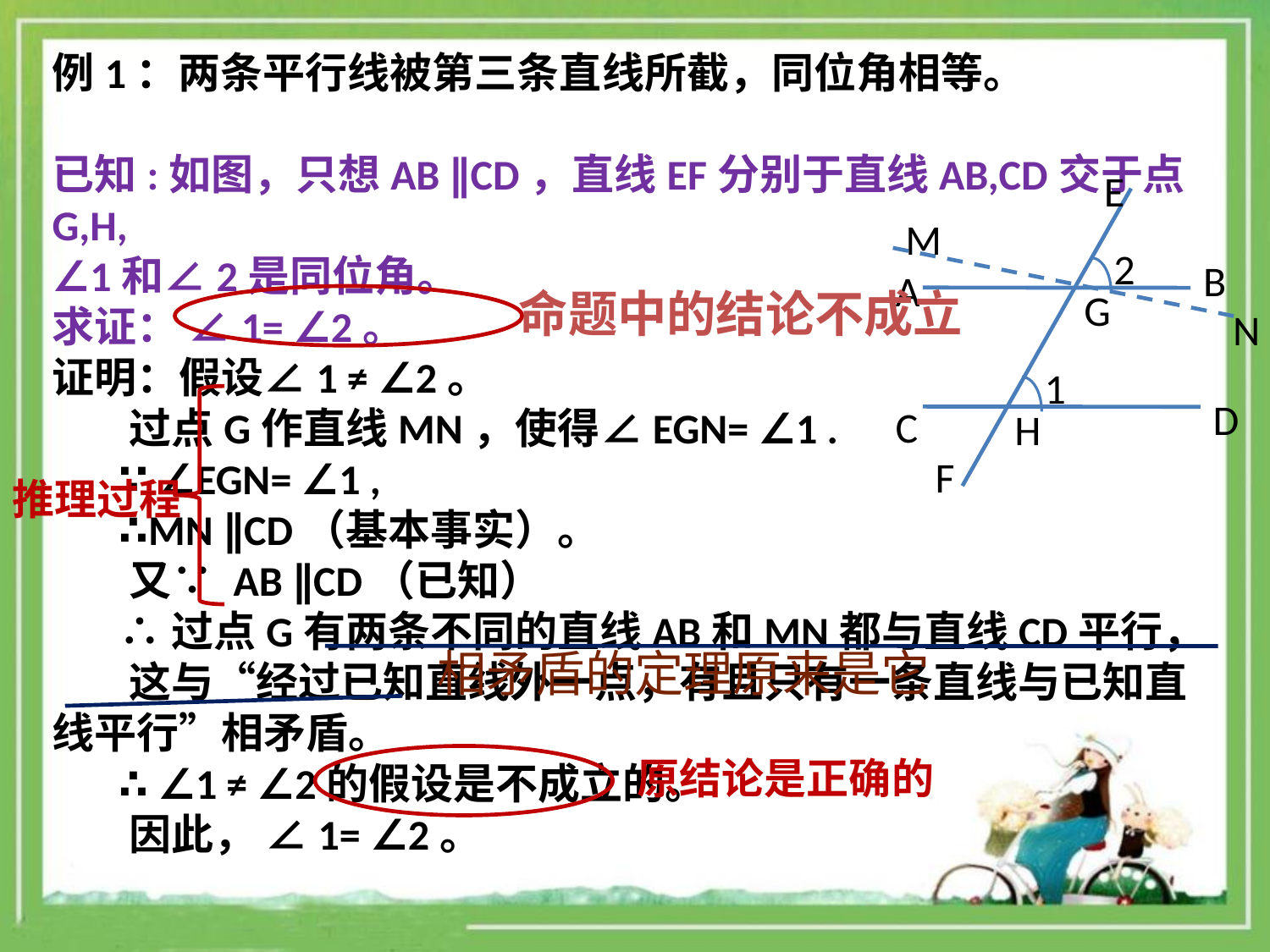

例1：两条平行线被第三条直线所截，同位角相等。

已知:如图，只想AB ∥CD，直线EF分别于直线AB,CD交于点G,H,
∠1和∠2是同位角。
求证： ∠1= ∠2。
证明：假设∠1 ≠ ∠2。
       过点G作直线MN，使得∠EGN= ∠1 .
       ∵ ∠EGN= ∠1 ,
       ∴MN ∥CD（基本事实）。
       又∵ AB ∥CD（已知）
       ∴过点G有两条不同的直线AB和MN都与直线CD平行，
       这与“经过已知直线外一点，有且只有一条直线与已知直线平行”相矛盾。
       ∴ ∠1 ≠ ∠2的假设是不成立的。
       因此， ∠1= ∠2。

E
M
2
B
A

命题中的结论不成立
G

N
1

D
C
H
F
推理过程
相矛盾的定理原来是它

原结论是正确的